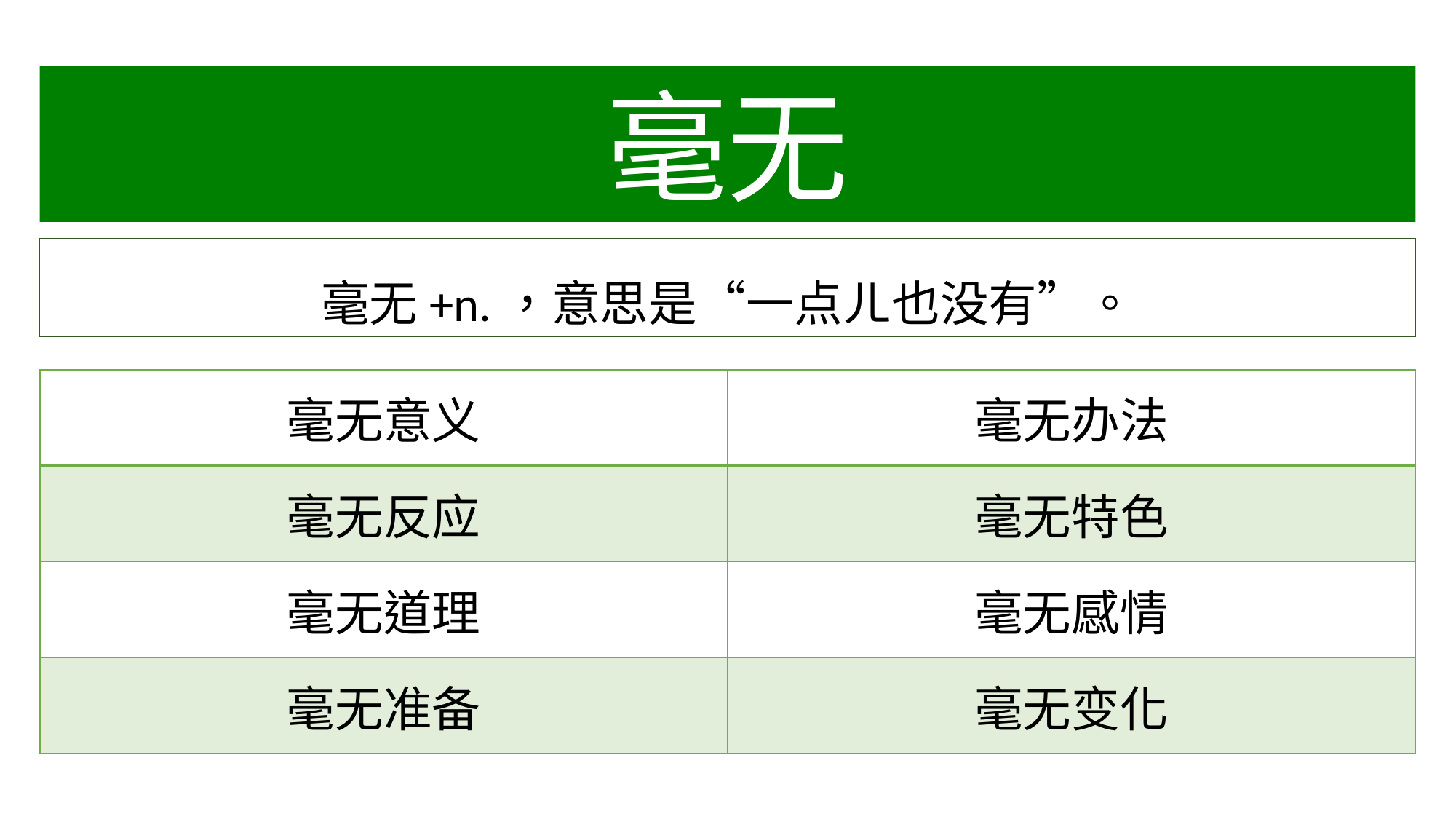

毫无
毫无+n.，意思是“一点ㄦ也没有”。
| 毫无意义 | 毫无办法 |
| --- | --- |
| 毫无反应 | 毫无特色 |
| 毫无道理 | 毫无感情 |
| 毫无准备 | 毫无变化 |